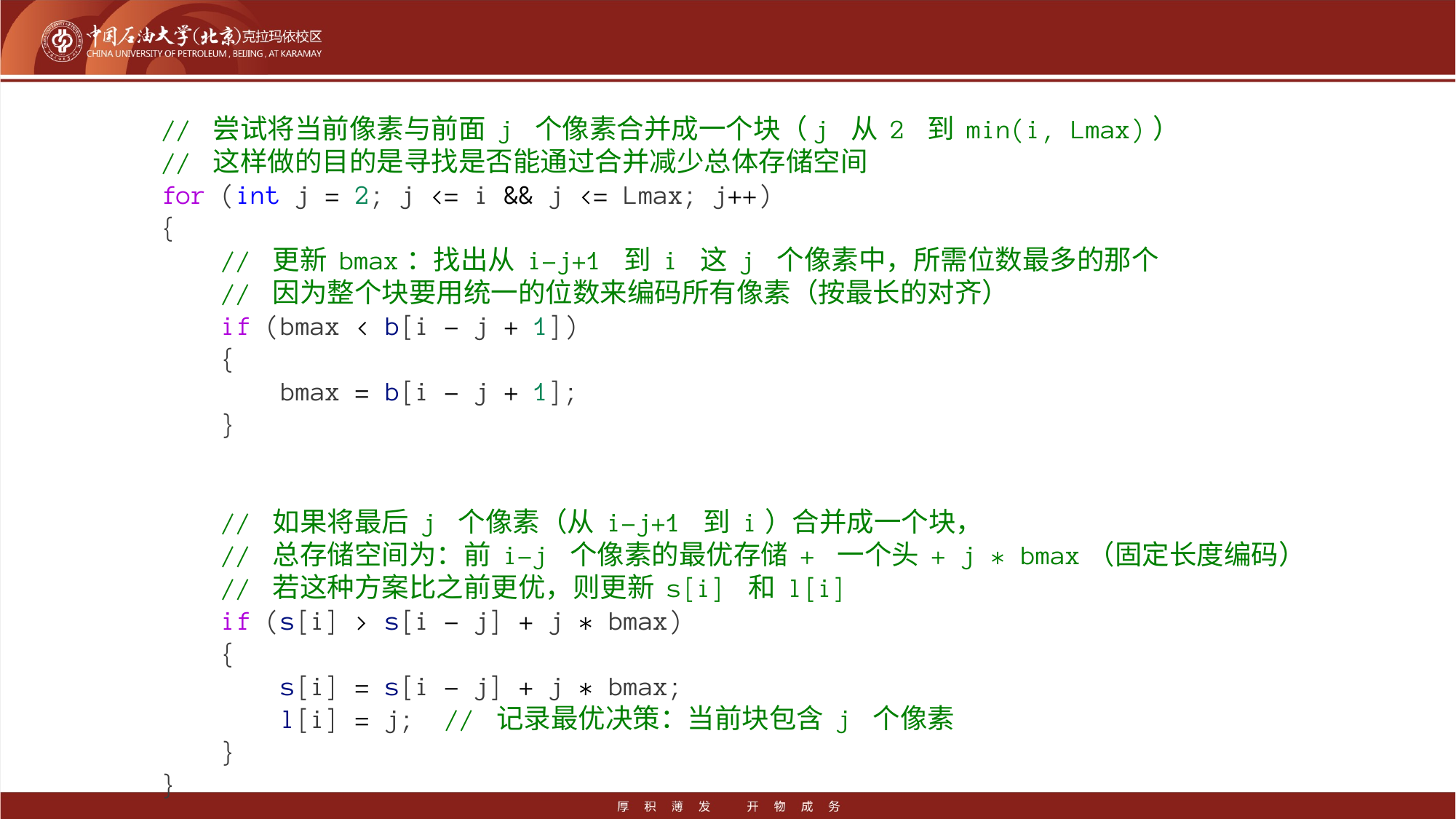

#
        // 尝试将当前像素与前面 j 个像素合并成一个块（j 从 2 到 min(i, Lmax)）
        // 这样做的目的是寻找是否能通过合并减少总体存储空间
        for (int j = 2; j <= i && j <= Lmax; j++)
        {
            // 更新 bmax：找出从 i-j+1 到 i 这 j 个像素中，所需位数最多的那个
            // 因为整个块要用统一的位数来编码所有像素（按最长的对齐）
            if (bmax < b[i - j + 1])
            {
                bmax = b[i - j + 1];
            }

            // 如果将最后 j 个像素（从 i-j+1 到 i）合并成一个块，
            // 总存储空间为：前 i-j 个像素的最优存储 + 一个头 + j * bmax（固定长度编码）
            // 若这种方案比之前更优，则更新 s[i] 和 l[i]
            if (s[i] > s[i - j] + j * bmax)
            {
                s[i] = s[i - j] + j * bmax;
                l[i] = j;  // 记录最优决策：当前块包含 j 个像素
            }
        }